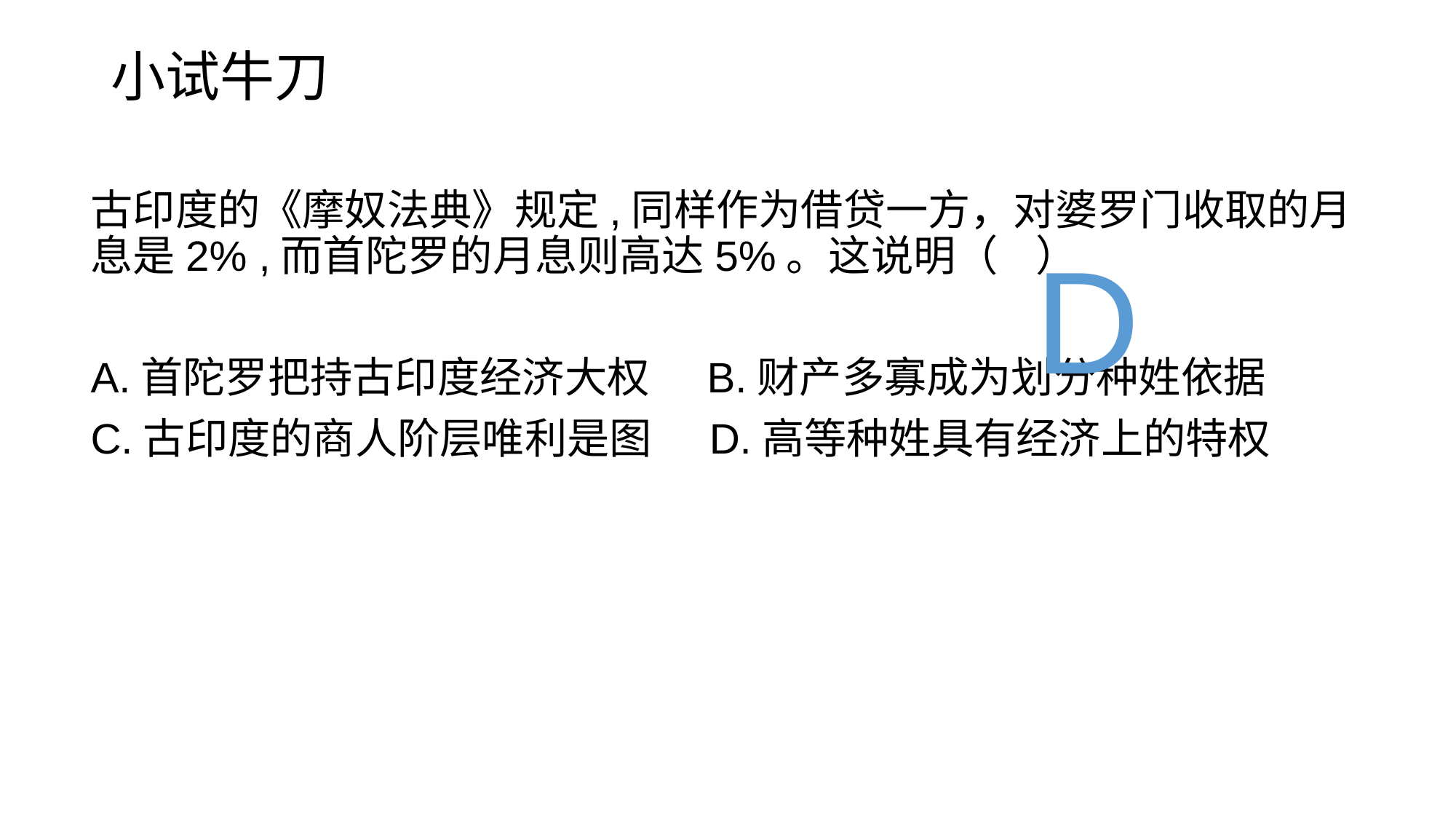

# 小试牛刀
古印度的《摩奴法典》规定,同样作为借贷一方，对婆罗门收取的月息是2% ,而首陀罗的月息则高达5%。这说明（    ）

A.首陀罗把持古印度经济大权     B.财产多寡成为划分种姓依据
C.古印度的商人阶层唯利是图     D.高等种姓具有经济上的特权

D